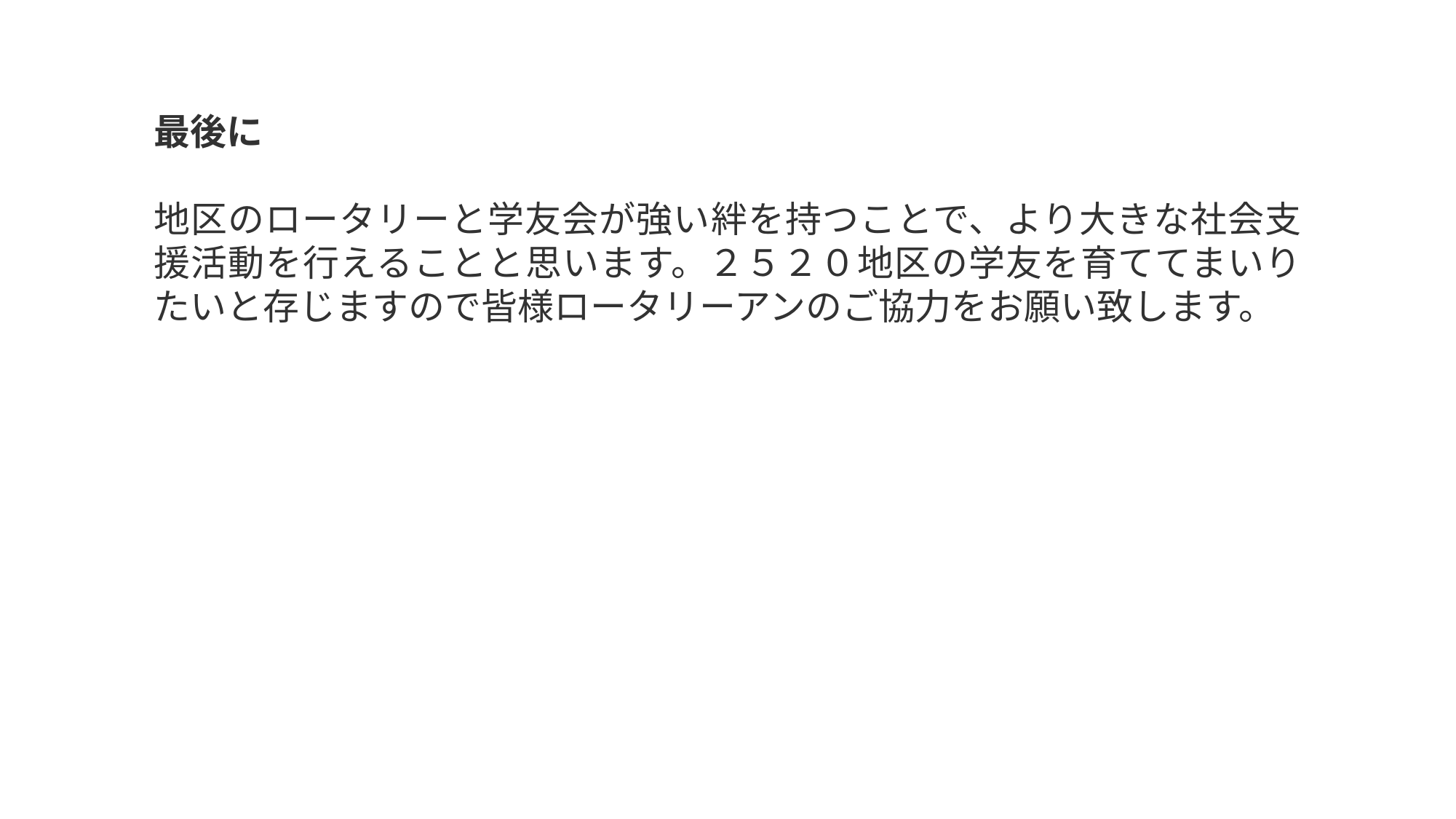

最後に

地区のロータリーと学友会が強い絆を持つことで、より大きな社会支援活動を行えることと思います。２５２０地区の学友を育ててまいりたいと存じますので皆様ロータリーアンのご協力をお願い致します。